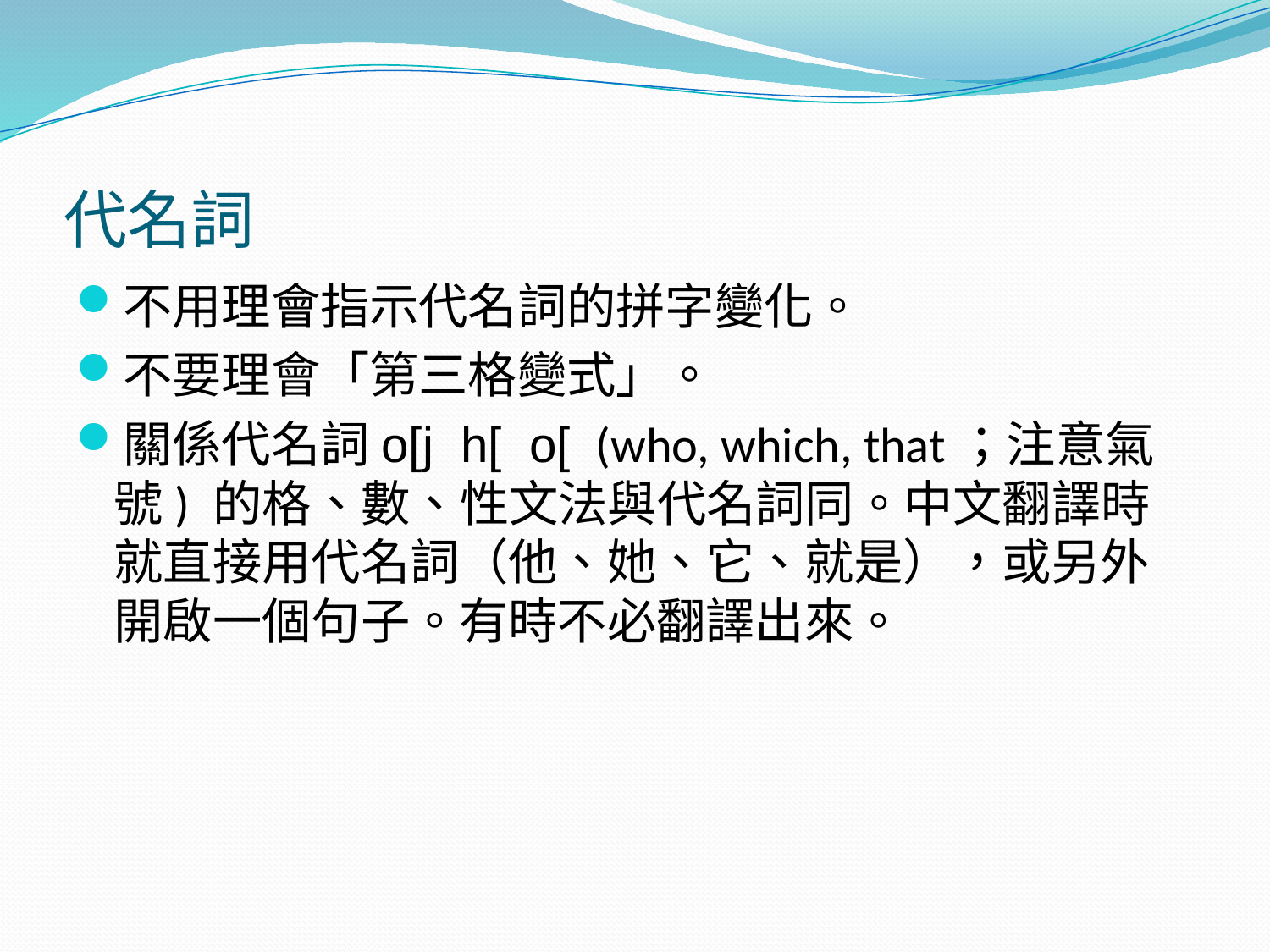

# 代名詞
不用理會指示代名詞的拼字變化。
不要理會「第三格變式」。
關係代名詞o[j  h[  o[  (who, which, that；注意氣號) 的格、數、性文法與代名詞同。中文翻譯時就直接用代名詞（他、她、它、就是），或另外開啟一個句子。有時不必翻譯出來。